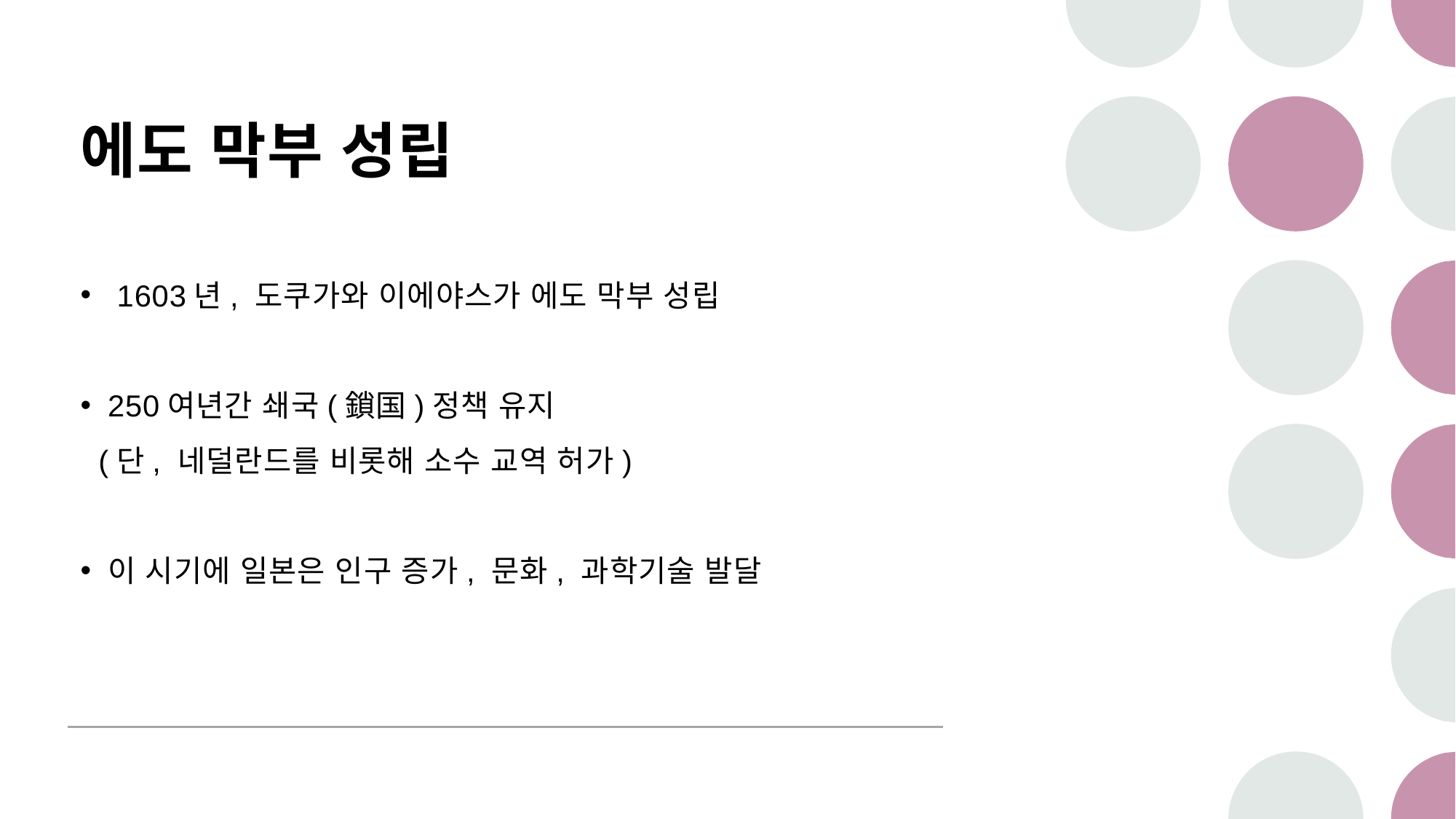

# 에도 막부 성립
 1603년, 도쿠가와 이에야스가 에도 막부 성립

250여년간 쇄국(鎖国)정책 유지
  (단, 네덜란드를 비롯해 소수 교역 허가)

이 시기에 일본은 인구 증가, 문화, 과학기술 발달